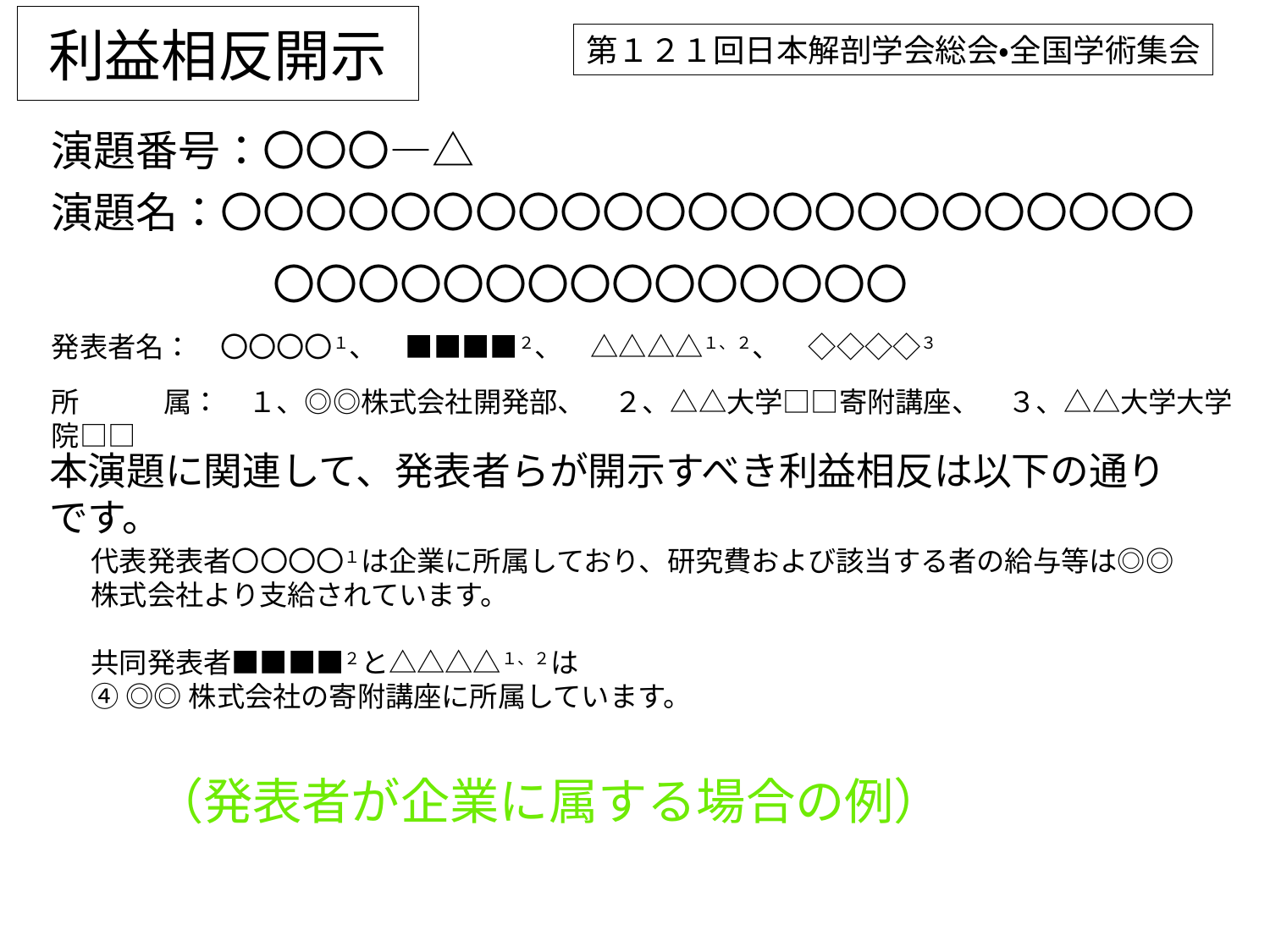

# 利益相反開示
第１２１回日本解剖学会総会・全国学術集会
演題番号：〇〇〇—△
演題名：〇〇〇〇〇〇〇〇〇〇〇〇〇〇〇〇〇〇〇〇〇〇〇
　　　　　 〇〇〇〇〇〇〇〇〇〇〇〇〇〇〇
発表者名：　〇〇〇〇１、　■■■■２、　△△△△１、２、　◇◇◇◇３
所　　　属：　１、◎◎株式会社開発部、　２、△△大学□□寄附講座、　３、△△大学大学院□□

本演題に関連して、発表者らが開示すべき利益相反は以下の通りです。
代表発表者〇〇〇〇１は企業に所属しており、研究費および該当する者の給与等は◎◎株式会社より支給されています。

共同発表者■■■■２と△△△△１、２は
④ ◎◎株式会社の寄附講座に所属しています。
（発表者が企業に属する場合の例）